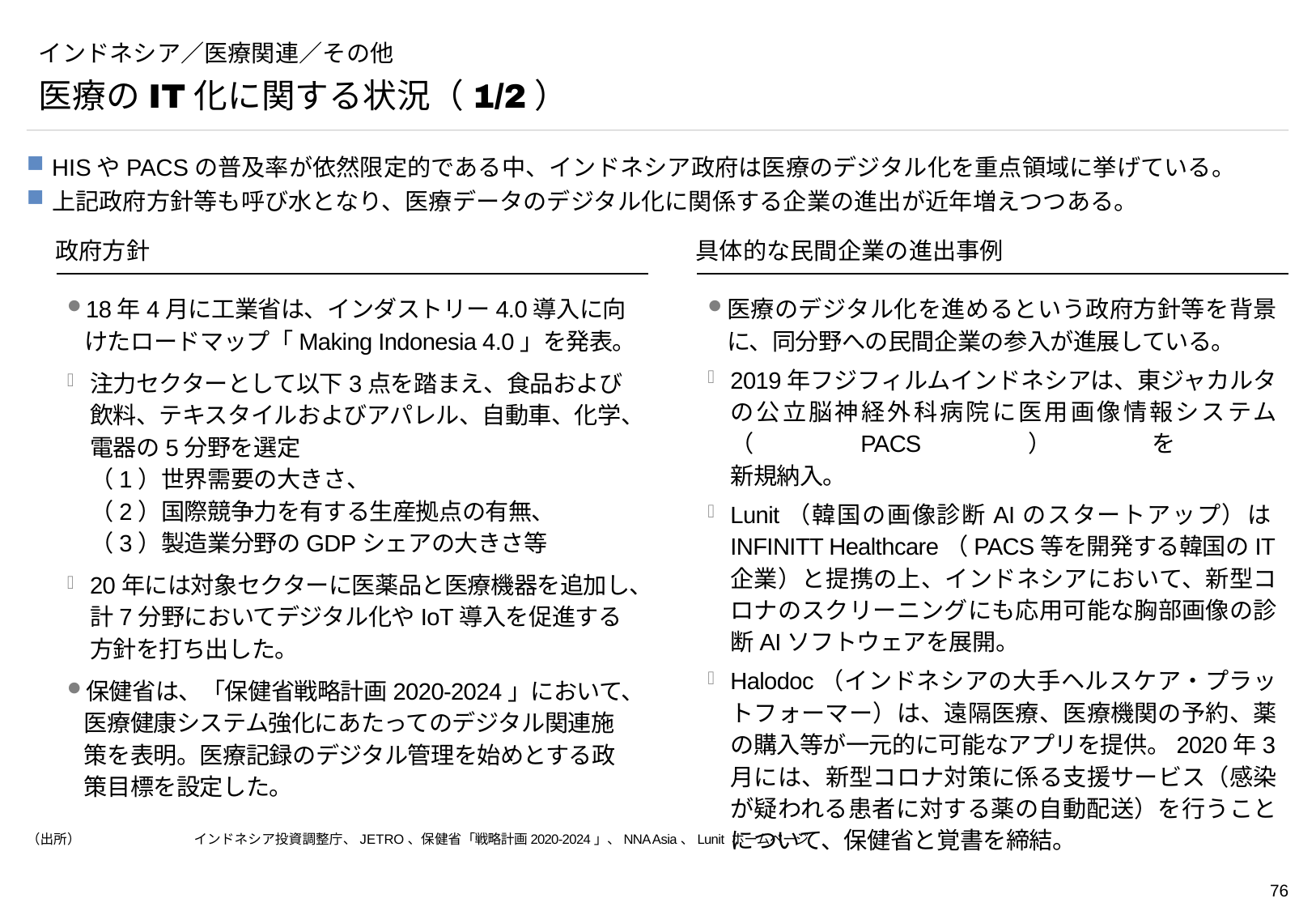

# インドネシア／医療関連／その他
医療のIT化に関する状況（1/2）
HISやPACSの普及率が依然限定的である中、インドネシア政府は医療のデジタル化を重点領域に挙げている。
上記政府方針等も呼び水となり、医療データのデジタル化に関係する企業の進出が近年増えつつある。
政府方針
具体的な民間企業の進出事例
18年4月に工業省は、インダストリー4.0導入に向けたロードマップ「Making Indonesia 4.0」を発表。
注力セクターとして以下3点を踏まえ、食品および飲料、テキスタイルおよびアパレル、自動車、化学、電器の5分野を選定
（1）世界需要の大きさ、
（2）国際競争力を有する生産拠点の有無、
（3）製造業分野のGDPシェアの大きさ等
20年には対象セクターに医薬品と医療機器を追加し、計7分野においてデジタル化やIoT導入を促進する方針を打ち出した。
保健省は、「保健省戦略計画2020-2024」において、医療健康システム強化にあたってのデジタル関連施策を表明。医療記録のデジタル管理を始めとする政策目標を設定した。
医療のデジタル化を進めるという政府方針等を背景に、同分野への民間企業の参入が進展している。
2019年フジフィルムインドネシアは、東ジャカルタの公立脳神経外科病院に医用画像情報システム（PACS）を
新規納入。
Lunit（韓国の画像診断AIのスタートアップ）はINFINITT Healthcare（PACS等を開発する韓国のIT企業）と提携の上、インドネシアにおいて、新型コロナのスクリーニングにも応用可能な胸部画像の診断AIソフトウェアを展開。
Halodoc（インドネシアの大手ヘルスケア・プラットフォーマー）は、遠隔医療、医療機関の予約、薬の購入等が一元的に可能なアプリを提供。2020年3月には、新型コロナ対策に係る支援サービス（感染が疑われる患者に対する薬の自動配送）を行うことについて、保健省と覚書を締結。
（出所）	インドネシア投資調整庁、JETRO、保健省「戦略計画2020-2024」、NNA Asia、Lunit ホームページ